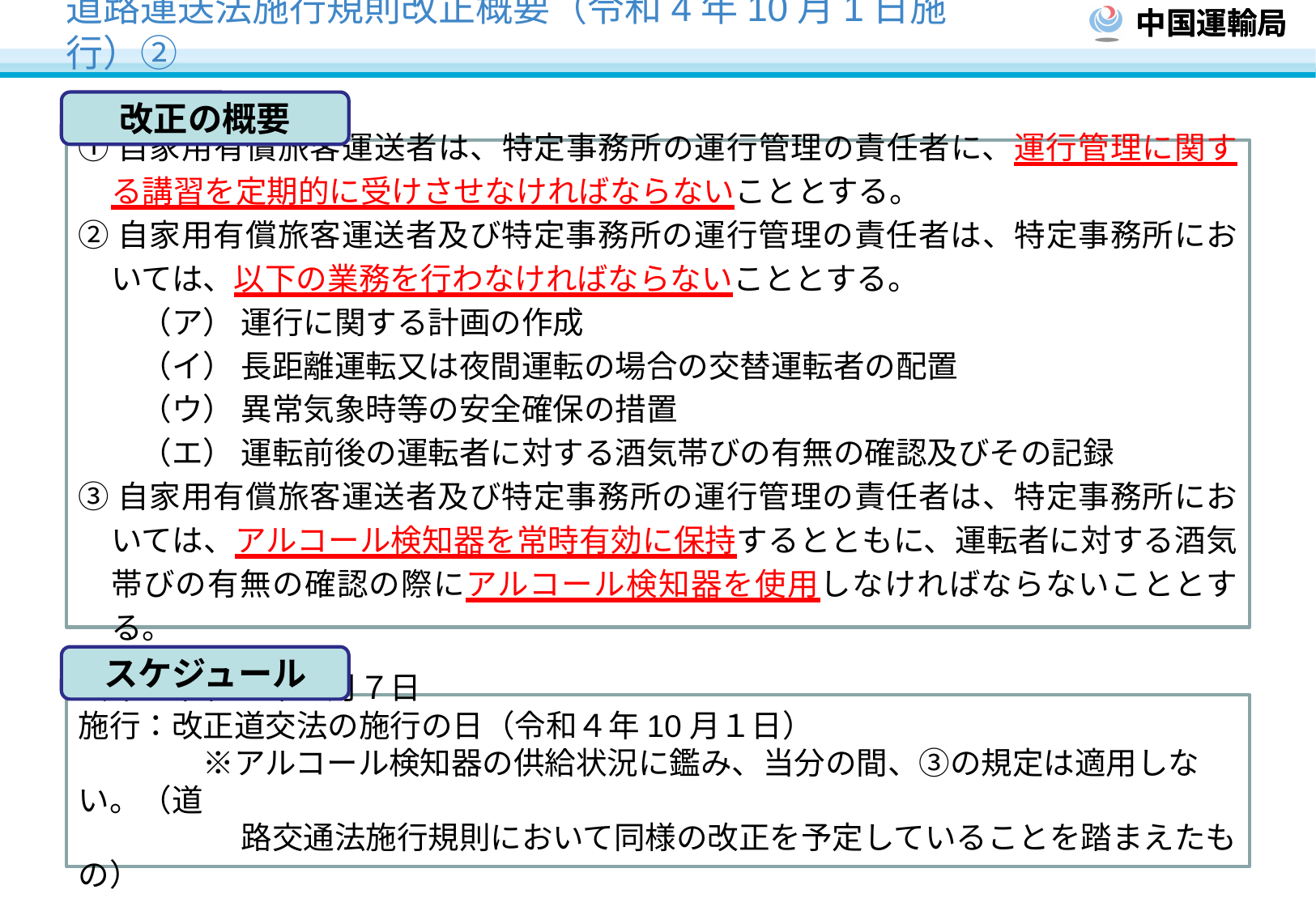

# 道路運送法施行規則改正概要（令和4年10月1日施行）②
改正の概要
①自家用有償旅客運送者は、特定事務所の運行管理の責任者に、運行管理に関する講習を定期的に受けさせなければならないこととする。
②自家用有償旅客運送者及び特定事務所の運行管理の責任者は、特定事務所においては、以下の業務を行わなければならないこととする。
　　（ア） 運行に関する計画の作成
　　（イ） 長距離運転又は夜間運転の場合の交替運転者の配置
　　（ウ） 異常気象時等の安全確保の措置
　　（エ） 運転前後の運転者に対する酒気帯びの有無の確認及びその記録
③自家用有償旅客運送者及び特定事務所の運行管理の責任者は、特定事務所においては、アルコール検知器を常時有効に保持するとともに、運転者に対する酒気帯びの有無の確認の際にアルコール検知器を使用しなければならないこととする。
スケジュール
公布：令和４年９月７日
施行：改正道交法の施行の日（令和４年10月１日）
　　　　※アルコール検知器の供給状況に鑑み、当分の間、③の規定は適用しない。（道
　　　　 　路交通法施行規則において同様の改正を予定していることを踏まえたもの）